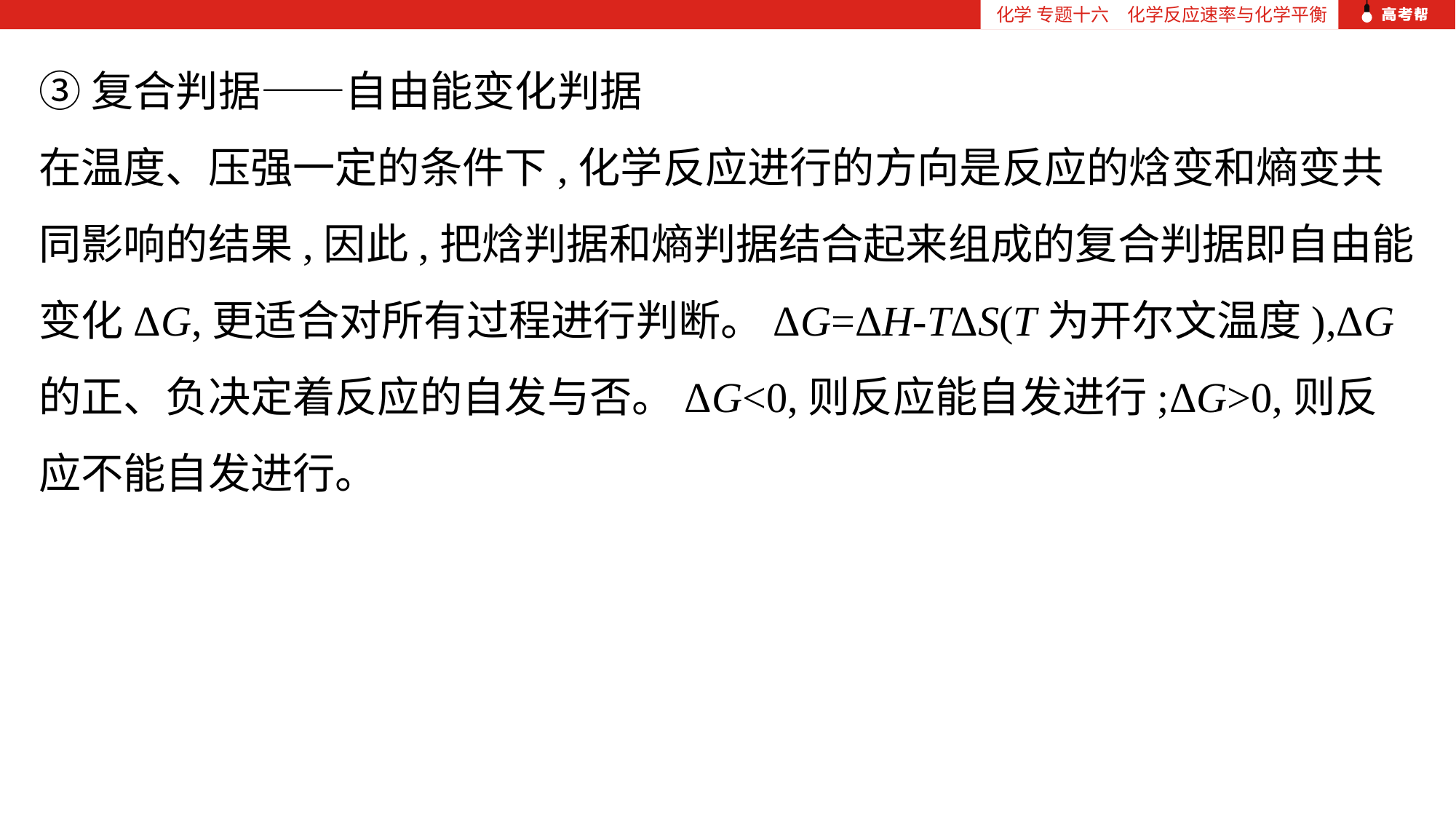

化学 专题十六　化学反应速率与化学平衡
③复合判据——自由能变化判据
在温度、压强一定的条件下,化学反应进行的方向是反应的焓变和熵变共同影响的结果,因此,把焓判据和熵判据结合起来组成的复合判据即自由能变化ΔG,更适合对所有过程进行判断。ΔG=ΔH-TΔS(T为开尔文温度),ΔG的正、负决定着反应的自发与否。ΔG<0,则反应能自发进行;ΔG>0,则反应不能自发进行。